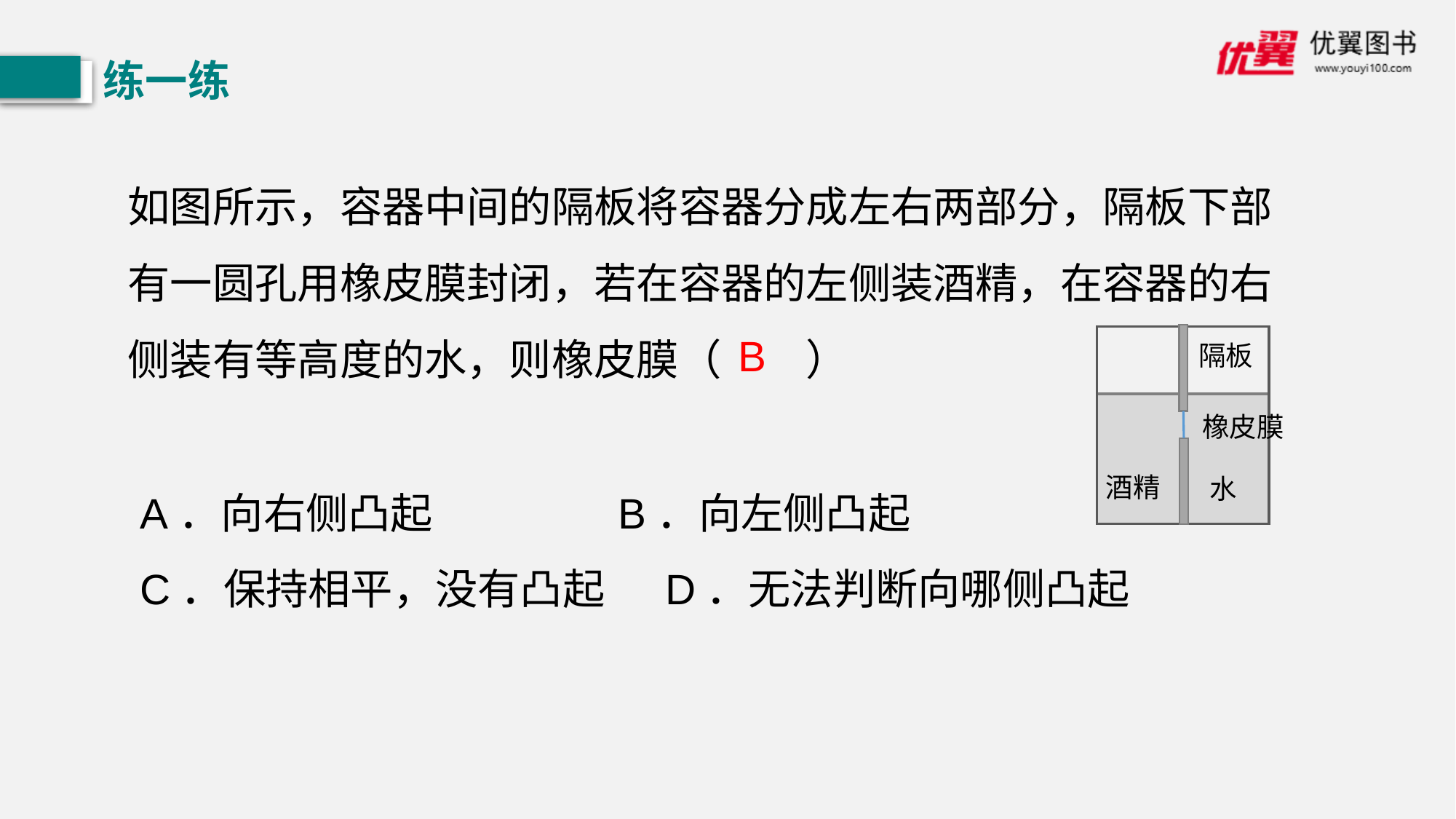

练一练

如图所示，容器中间的隔板将容器分成左右两部分，隔板下部有一圆孔用橡皮膜封闭，若在容器的左侧装酒精，在容器的右侧装有等高度的水，则橡皮膜（　　）

B

隔板
橡皮膜
A．向右侧凸起	                 B．向左侧凸起
C．保持相平，没有凸起	D．无法判断向哪侧凸起
酒精
水